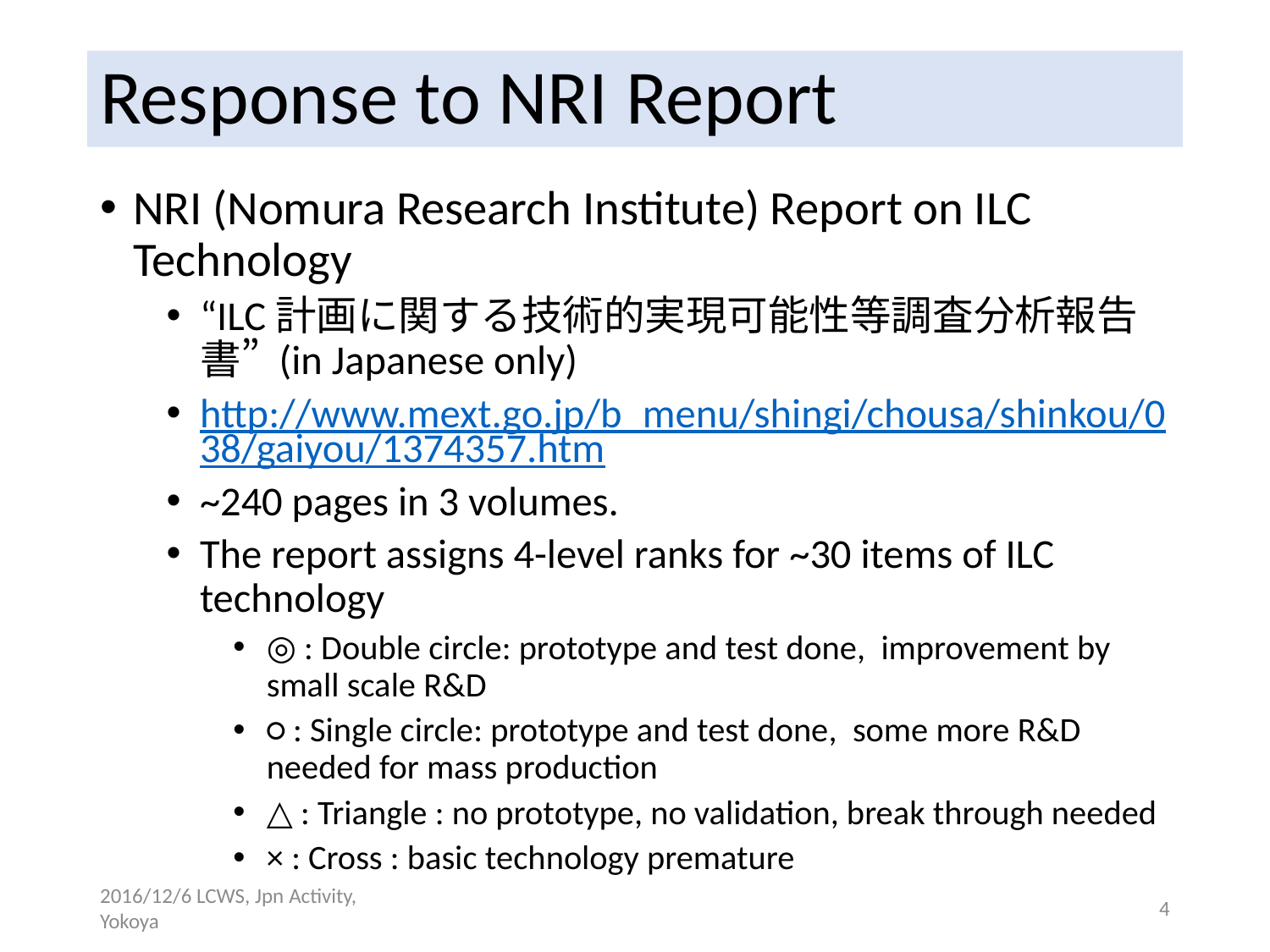

# Response to NRI Report
NRI (Nomura Research Institute) Report on ILC Technology
“ILC計画に関する技術的実現可能性等調査分析報告書” (in Japanese only)
http://www.mext.go.jp/b_menu/shingi/chousa/shinkou/038/gaiyou/1374357.htm
~240 pages in 3 volumes.
The report assigns 4-level ranks for ~30 items of ILC technology
◎ : Double circle: prototype and test done,  improvement by small scale R&D
○ : Single circle: prototype and test done,  some more R&D needed for mass production
△ : Triangle : no prototype, no validation, break through needed
× : Cross : basic technology premature

2016/12/6 LCWS, Jpn Activity, Yokoya
4